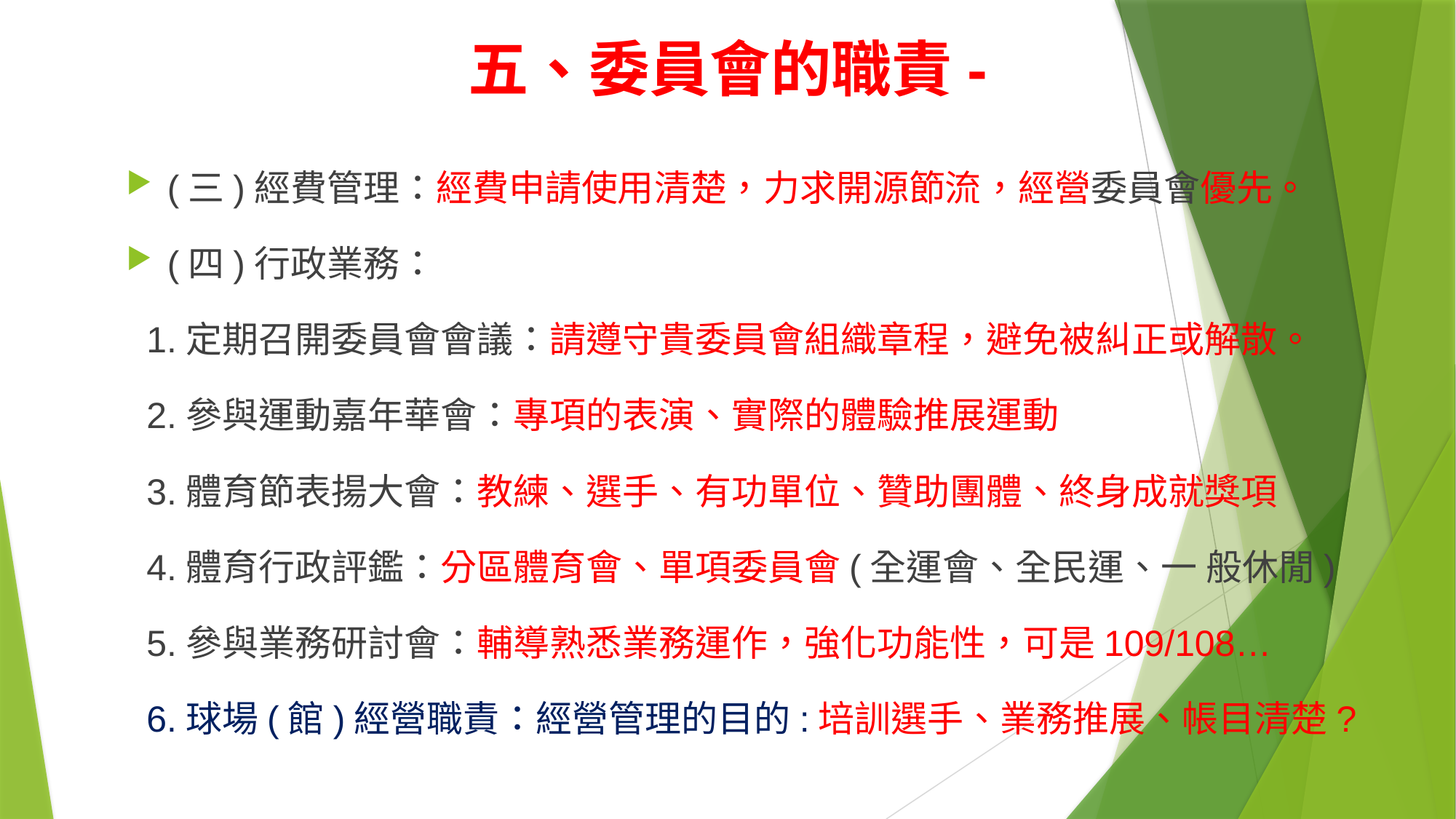

# 五、委員會的職責-
(三)經費管理：經費申請使用清楚，力求開源節流，經營委員會優先。
(四)行政業務：
  1.定期召開委員會會議：請遵守貴委員會組織章程，避免被糾正或解散。
  2.參與運動嘉年華會：專項的表演、實際的體驗推展運動
  3.體育節表揚大會：教練、選手、有功單位、贊助團體、終身成就獎項
  4.體育行政評鑑：分區體育會、單項委員會(全運會、全民運、一 般休閒)
  5.參與業務研討會：輔導熟悉業務運作，強化功能性，可是109/108…
  6.球場(館)經營職責：經營管理的目的:培訓選手、業務推展、帳目清楚?